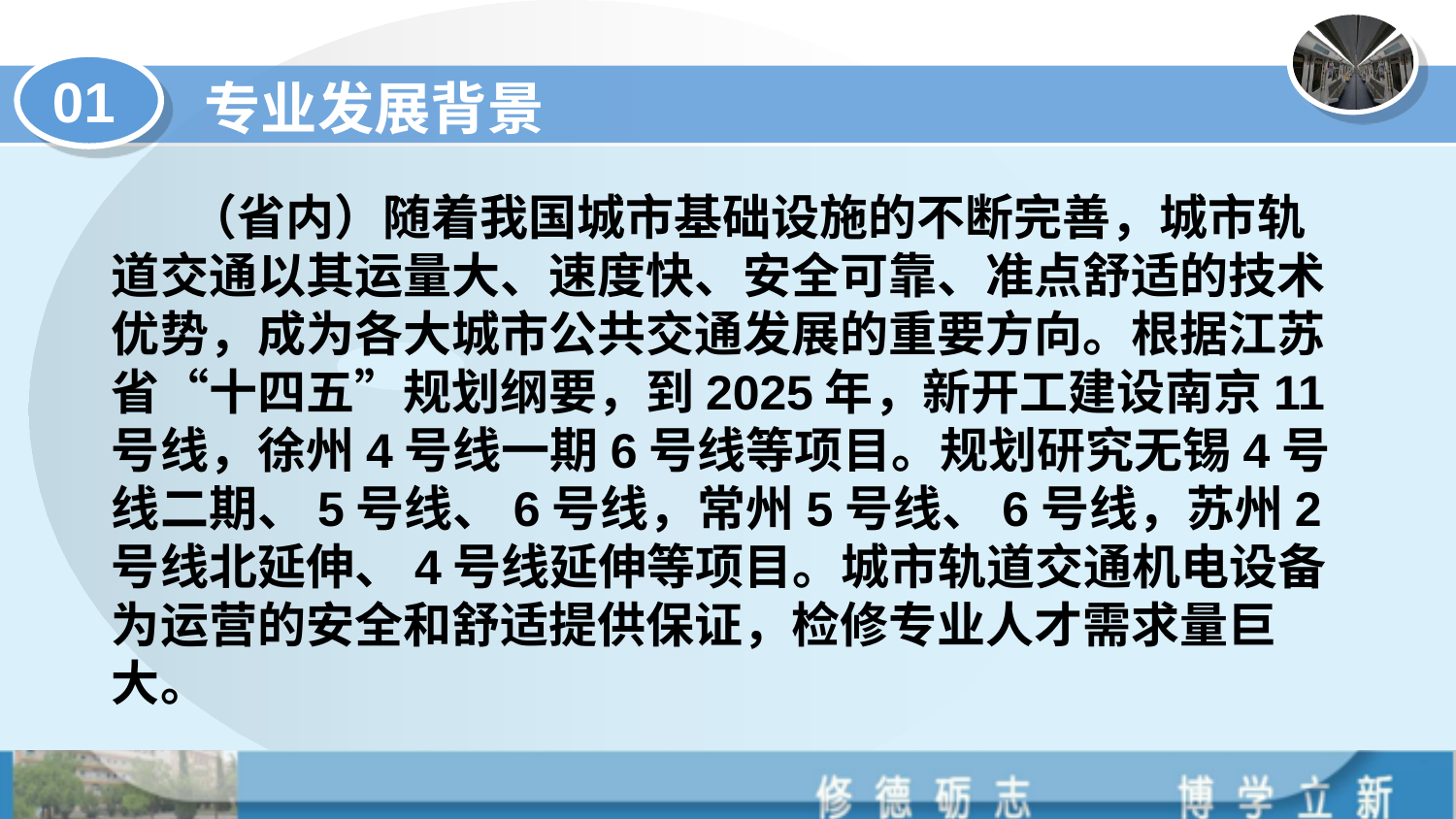

01
专业发展背景

      （省内）随着我国城市基础设施的不断完善，城市轨道交通以其运量大、速度快、安全可靠、准点舒适的技术优势，成为各大城市公共交通发展的重要方向。根据江苏省“十四五”规划纲要，到2025年，新开工建设南京11号线，徐州4号线一期6号线等项目。规划研究无锡4号线二期、5号线、6号线，常州5号线、6号线，苏州2号线北延伸、4号线延伸等项目。城市轨道交通机电设备为运营的安全和舒适提供保证，检修专业人才需求量巨大。